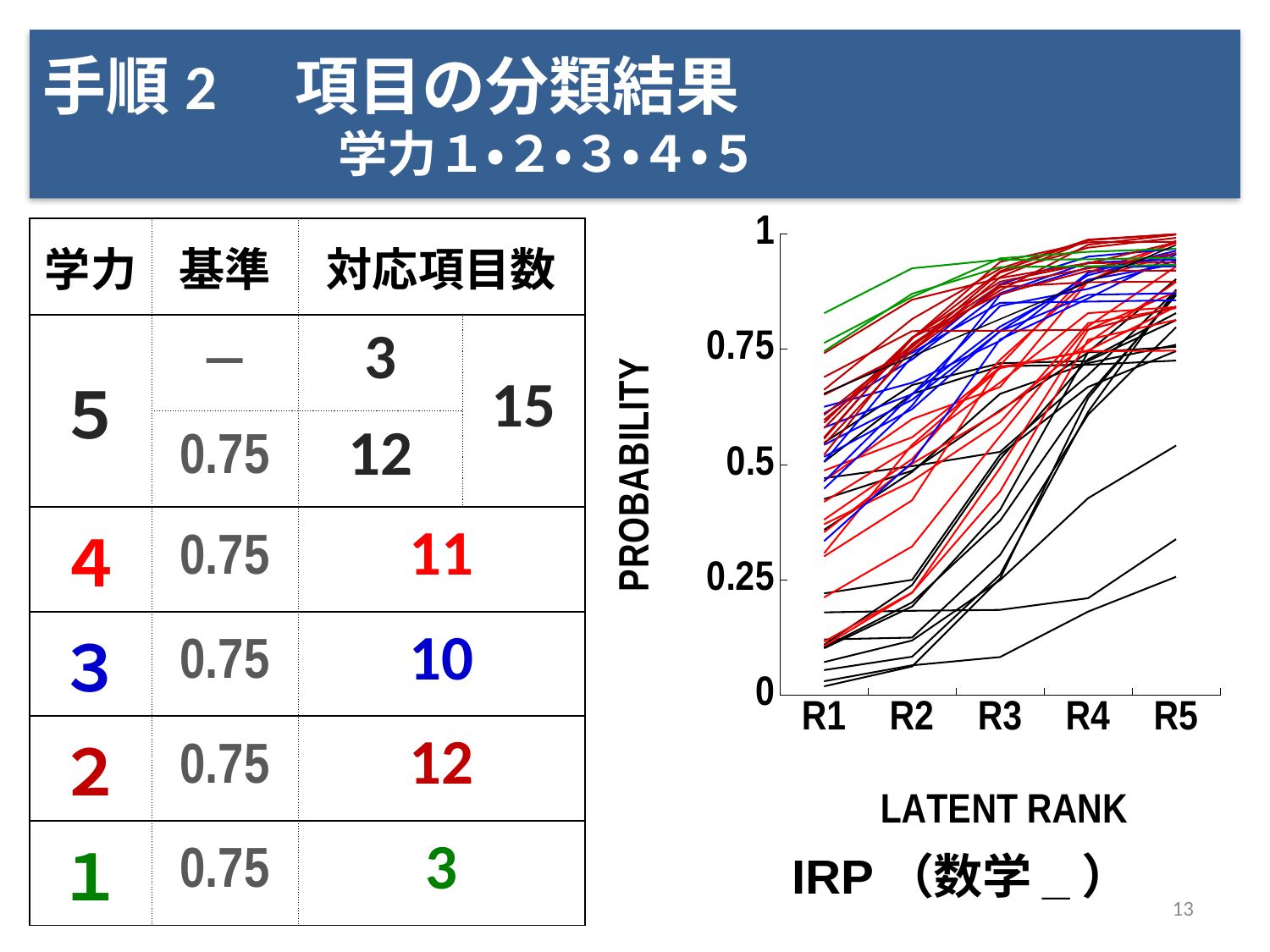

# 手順2　項目の分類結果 　　　　　　学力１・２・３・４・５

### Chart: IRP（数学_）

| Category |  |  |  |  |  |  |  |  |  |  |  |  |  |  |  |  |  |  |  |  |  |  |  |  |  |  |  |  |  |  |  |  |  |  |  |  |  |  |  |  |  |  |  |  |  |  |  |  |  |  |  |
|---|---|---|---|---|---|---|---|---|---|---|---|---|---|---|---|---|---|---|---|---|---|---|---|---|---|---|---|---|---|---|---|---|---|---|---|---|---|---|---|---|---|---|---|---|---|---|---|---|---|---|---|
| R1 | 0.0305146397380773 | 0.17970041779887208 | 0.0719802124803633 | 0.12097064633124704 | 0.10953688029307104 | 0.0546574832608496 | 0.019502681256869915 | 0.4704446312736513 | 0.5056639447076652 | 0.547241649076637 | 0.425074592423161 | 0.104248392007226 | 0.22084430606136507 | 0.358594457865234 | 0.10189474585962408 | 0.2122090146433971 | 0.37056414613960625 | 0.41921012295715215 | 0.30097540380695126 | 0.30783049083584546 | 0.11628450864965002 | 0.106882911087243 | 0.48696495691841024 | 0.35338125237220624 | 0.46509277089723217 | 0.38049507800374516 | 0.5167969371523783 | 0.6518397236929143 | 0.5056904310930155 | 0.62497459409996 | 0.5803047269992747 | 0.46347587636807425 | 0.4475473366218568 | 0.610476913079269 | 0.3340758159496705 | 0.5426324288885893 | 0.555644384038238 | 0.5588169412202594 | 0.5966620660218167 | 0.521077999878115 | 0.6072752150640035 | 0.5439912545674145 | 0.578984843515641 | 0.5903963567553385 | 0.6618853434313513 | 0.6895490906201176 | 0.650977505140351 | 0.7412316711859773 | 0.7453865121181064 | 0.8278504682356843 | 0.763356572047117 |
| R2 | 0.0649782766782324 | 0.18321098846490513 | 0.11872375549607408 | 0.125204396798349 | 0.23896978939287516 | 0.08373583986585827 | 0.062494811474739904 | 0.49656834943847517 | 0.6531653953415003 | 0.6722919192259613 | 0.48670935650959585 | 0.201260867734354 | 0.25014424613007985 | 0.48406931187714825 | 0.19249131688930612 | 0.32251402541463026 | 0.46417607482243217 | 0.538168334434456 | 0.42252558652246625 | 0.5427179524398413 | 0.222770360261278 | 0.222082603022842 | 0.55894507571434 | 0.5018274020255014 | 0.5983208938222037 | 0.5118566791120037 | 0.6200475712942913 | 0.7421585852648913 | 0.734176593724902 | 0.6773120304335316 | 0.6522623348192667 | 0.651951149896006 | 0.6277110668996063 | 0.7277083970530444 | 0.5046038364818415 | 0.640272841053454 | 0.775339541481131 | 0.7727127339280333 | 0.7542699718662567 | 0.761158825962568 | 0.759080205025919 | 0.7475909552565233 | 0.7729698745206514 | 0.774984593146922 | 0.815166647673024 | 0.7890604590434723 | 0.746351150401046 | 0.857037760944089 | 0.8700449390848604 | 0.9251553642131963 | 0.8628724487085726 |
| R3 | 0.082869177911502 | 0.18511804482265412 | 0.24981563206578708 | 0.3042099652155543 | 0.5118430271584945 | 0.261469164080493 | 0.252968218553814 | 0.527531311369074 | 0.713086278729375 | 0.719400177797534 | 0.617664587110281 | 0.37826206517675726 | 0.5214387157746737 | 0.653185201940284 | 0.402031608232037 | 0.5619775615483843 | 0.591573852354418 | 0.6778682237188166 | 0.715133198345851 | 0.7088170996294963 | 0.4416496950255998 | 0.49241509344649 | 0.7110378533858623 | 0.6150898849445775 | 0.6679211751752253 | 0.72728499019934 | 0.7895157710877106 | 0.8503974220998095 | 0.8906374174084445 | 0.7680876920098898 | 0.7986837659734397 | 0.8433695130195906 | 0.867924005805248 | 0.870838149833506 | 0.7709846322248588 | 0.7885106127619567 | 0.89607193910176 | 0.918492477338203 | 0.915840865885275 | 0.8889206450856507 | 0.8772395234350493 | 0.905888334943292 | 0.9389646320248947 | 0.8694514731698395 | 0.924580737655063 | 0.7900361318597987 | 0.884637373200511 | 0.904138063631504 | 0.9276904686342885 | 0.9439410595655247 | 0.9466239172668593 |
| R4 | 0.18135377281974197 | 0.21049888611936418 | 0.4270201230497723 | 0.6080023407521605 | 0.7277368362026303 | 0.614218928343342 | 0.6438800605056484 | 0.6938936753172933 | 0.716082102107506 | 0.7243761556165803 | 0.7428684923636957 | 0.6512654474886364 | 0.6680663498058287 | 0.7197071804735835 | 0.74363208701602 | 0.7994889813767364 | 0.80618442560485 | 0.8278684766684467 | 0.9163341406692317 | 0.747078544245221 | 0.7704557700213943 | 0.7919625871848677 | 0.745599137770602 | 0.764086024890399 | 0.8968767040127087 | 0.899025103245061 | 0.9100911924677253 | 0.8528903022753224 | 0.950275971485056 | 0.9155141756632197 | 0.900321410747785 | 0.8806232119784423 | 0.9271157627092327 | 0.937668359070099 | 0.8597024935132294 | 0.867767122087037 | 0.935767318108302 | 0.9869359230206427 | 0.969871591599952 | 0.9249254668490985 | 0.9761201477620227 | 0.985863846838795 | 0.9816200401680203 | 0.9194949320375193 | 0.9870455657248547 | 0.7917729638223137 | 0.8950037973304733 | 0.9364891216586496 | 0.9295407613458506 | 0.9446748544139096 | 0.9608606380132824 |
| R5 | 0.25674400177994916 | 0.33840595508703636 | 0.5411254074381506 | 0.7974229856052085 | 0.8280068873761773 | 0.879122248700837 | 0.8717618559697203 | 0.876857059447257 | 0.725228015712083 | 0.81286807250733 | 0.7551365580970306 | 0.8666292942820738 | 0.7456969123869156 | 0.7594956151118778 | 0.9015469146185273 | 0.9289559266778776 | 0.8388256269361927 | 0.8413153797061507 | 0.9803529465596037 | 0.8424322385810873 | 0.8133870598119304 | 0.8742661206776927 | 0.7466154592817976 | 0.8956062450502597 | 0.984954031189359 | 0.9573799061997383 | 0.957967690700797 | 0.855914084165387 | 0.9674592085514073 | 0.963060372983164 | 0.934328883646225 | 0.942080866637352 | 0.9294669639828455 | 0.9440652766057847 | 0.955203222010219 | 0.871002245873365 | 0.9813085002863207 | 0.999045380188648 | 0.9910117631359276 | 0.957668121014807 | 0.998160093033203 | 0.9989783511481943 | 0.9824756751952126 | 0.9202472661201263 | 0.9990330638071424 | 0.8420231678953417 | 0.8962608365381544 | 0.9379112770083433 | 0.932588199455196 | 0.9478469583446013 | 0.9676842544380676 |
| 学力 | 基準 | 対応項目数 |  |
| --- | --- | --- | --- |
| ５ | ― | 3 | 15 |
|  | 0.75 | 12 |  |
| ４ | 0.75 | 11 |  |
| ３ | 0.75 | 10 |  |
| ２ | 0.75 | 12 |  |
| １ | 0.75 | 3 |  |
13